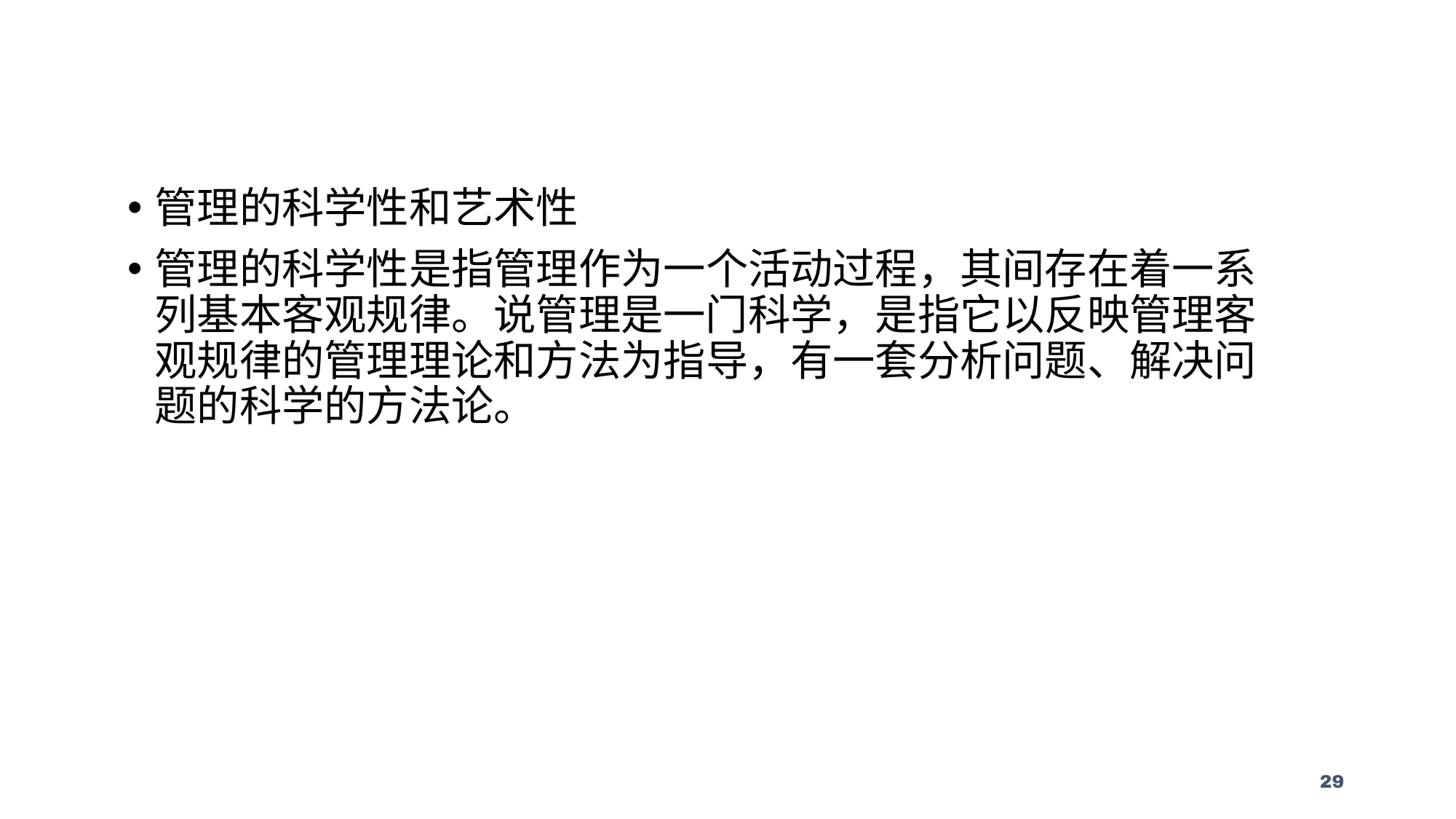

管理的科学性和艺术性
管理的科学性是指管理作为一个活动过程，其间存在着一系列基本客观规律。说管理是一门科学，是指它以反映管理客观规律的管理理论和方法为指导，有一套分析问题、解决问题的科学的方法论。

29